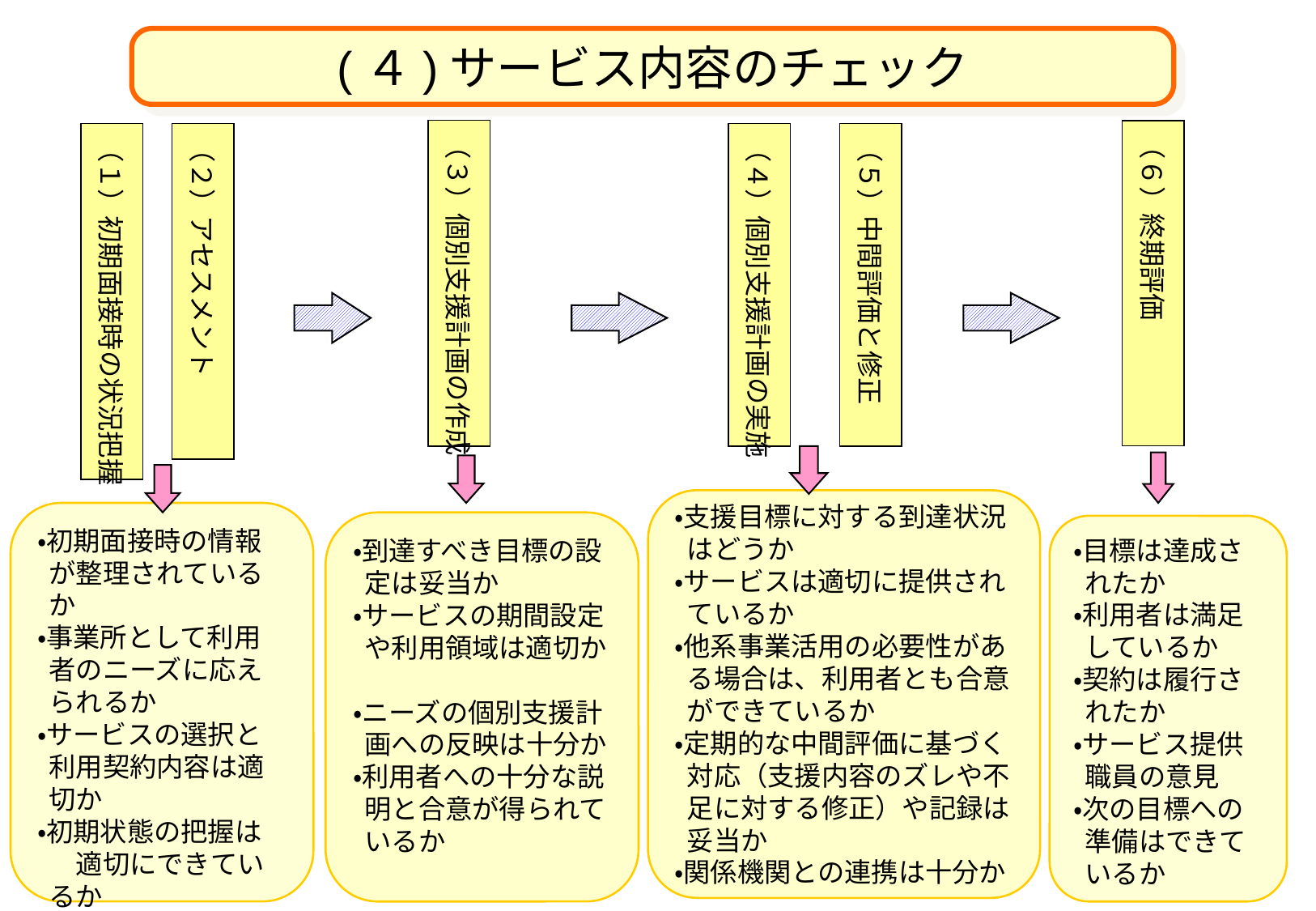

(４)サービス内容のチェック
（３）個別支援計画の作成
（６）終期評価
（１）初期面接時の状況把握
（２）アセスメント
（４）個別支援計画の実施
（５）中間評価と修正

・支援目標に対する到達状況はどうか
・サービスは適切に提供されているか
・他系事業活用の必要性がある場合は、利用者とも合意ができているか
・定期的な中間評価に基づく対応（支援内容のズレや不足に対する修正）や記録は妥当か
・関係機関との連携は十分か
・初期面接時の情報が整理されているか
・事業所として利用者のニーズに応えられるか
・サービスの選択と利用契約内容は適切か
・初期状態の把握は　適切にできているか
・到達すべき目標の設定は妥当か
・サービスの期間設定や利用領域は適切か
・ニーズの個別支援計画への反映は十分か
・利用者への十分な説明と合意が得られているか
・目標は達成されたか
・利用者は満足しているか
・契約は履行されたか
・サービス提供職員の意見
・次の目標への準備はできているか